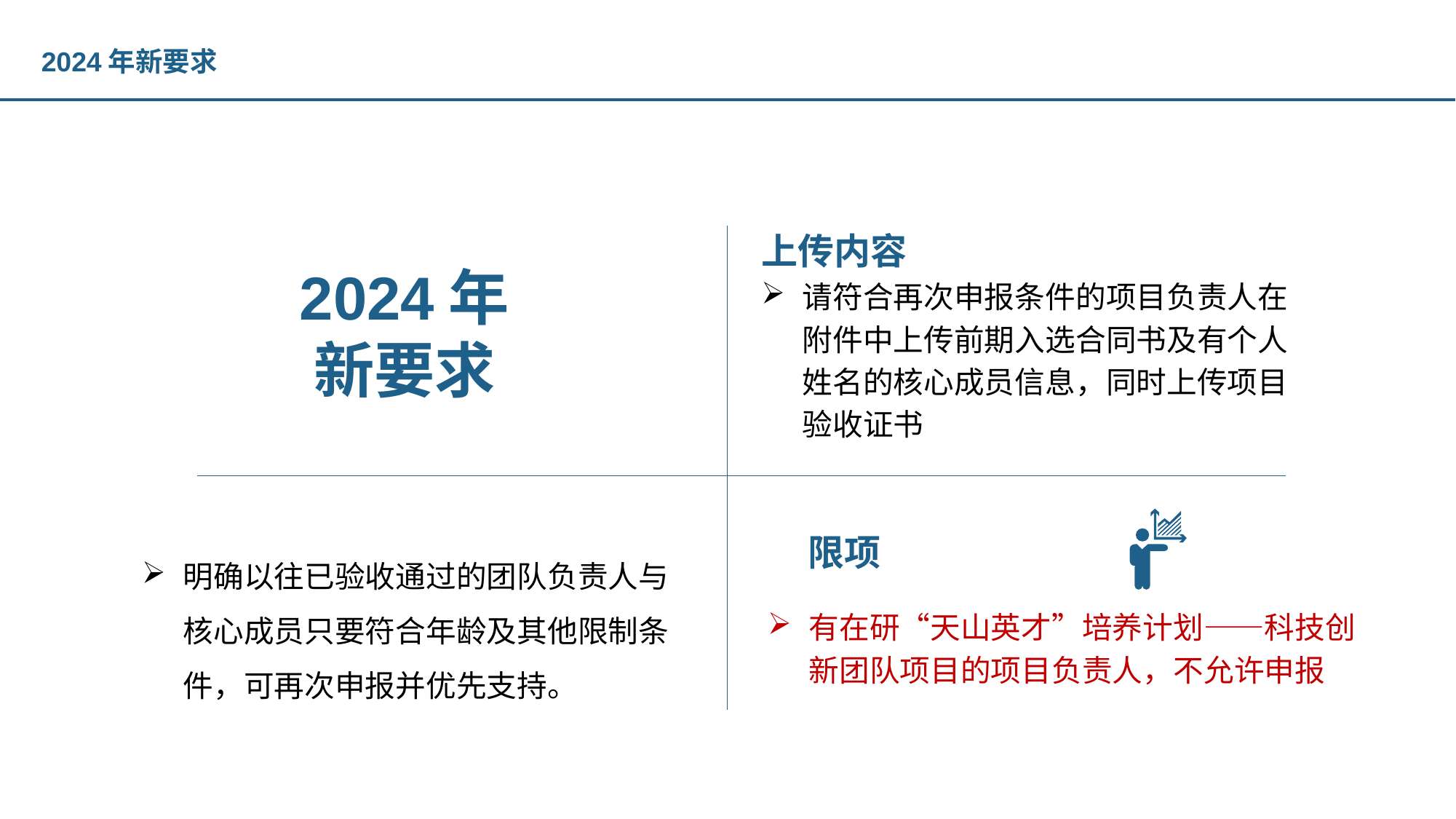

2024年新要求
上传内容
请符合再次申报条件的项目负责人在附件中上传前期入选合同书及有个人姓名的核心成员信息，同时上传项目验收证书
2024年
新要求

限项
有在研“天山英才”培养计划——科技创新团队项目的项目负责人，不允许申报
明确以往已验收通过的团队负责人与核心成员只要符合年龄及其他限制条件，可再次申报并优先支持。